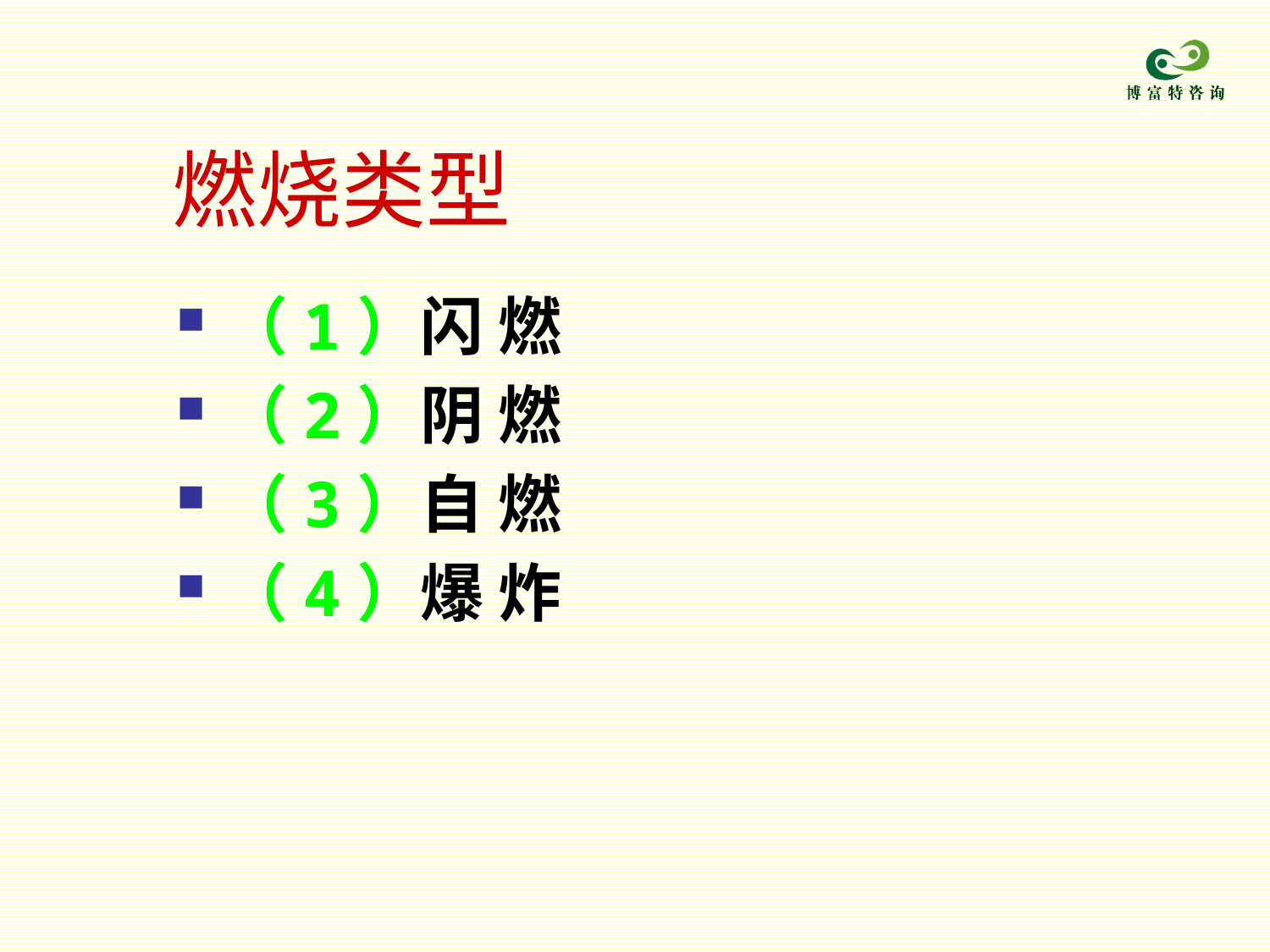

# 燃烧类型
（1）闪 燃
（2）阴 燃
（3）自 燃
（4）爆 炸